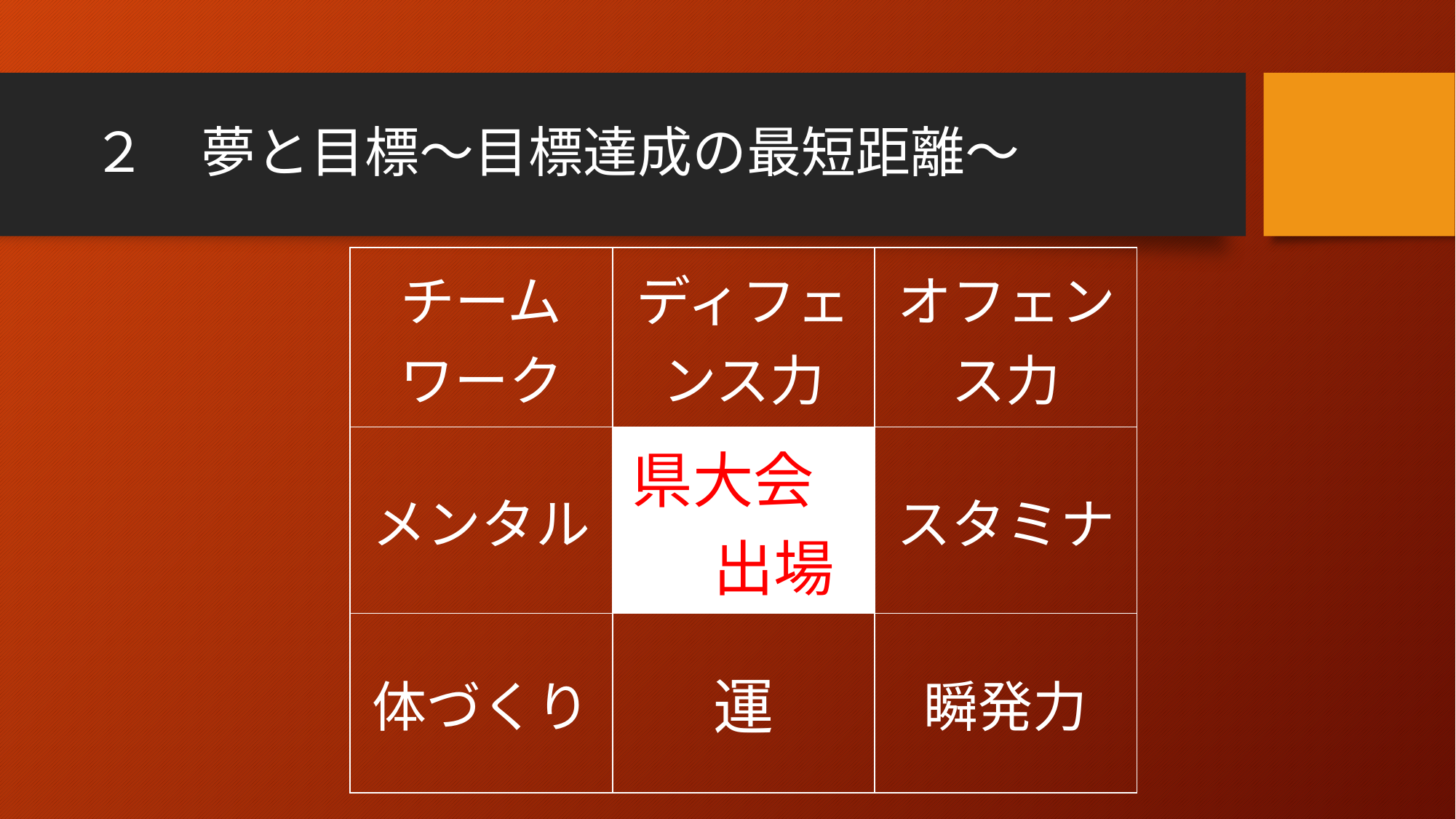

# ２　夢と目標～目標達成の最短距離～
| チームワーク | ディフェンス力 | オフェンス力 |
| --- | --- | --- |
| メンタル | 県大会 　出場 | スタミナ |
| 体づくり | 運 | 瞬発力 |